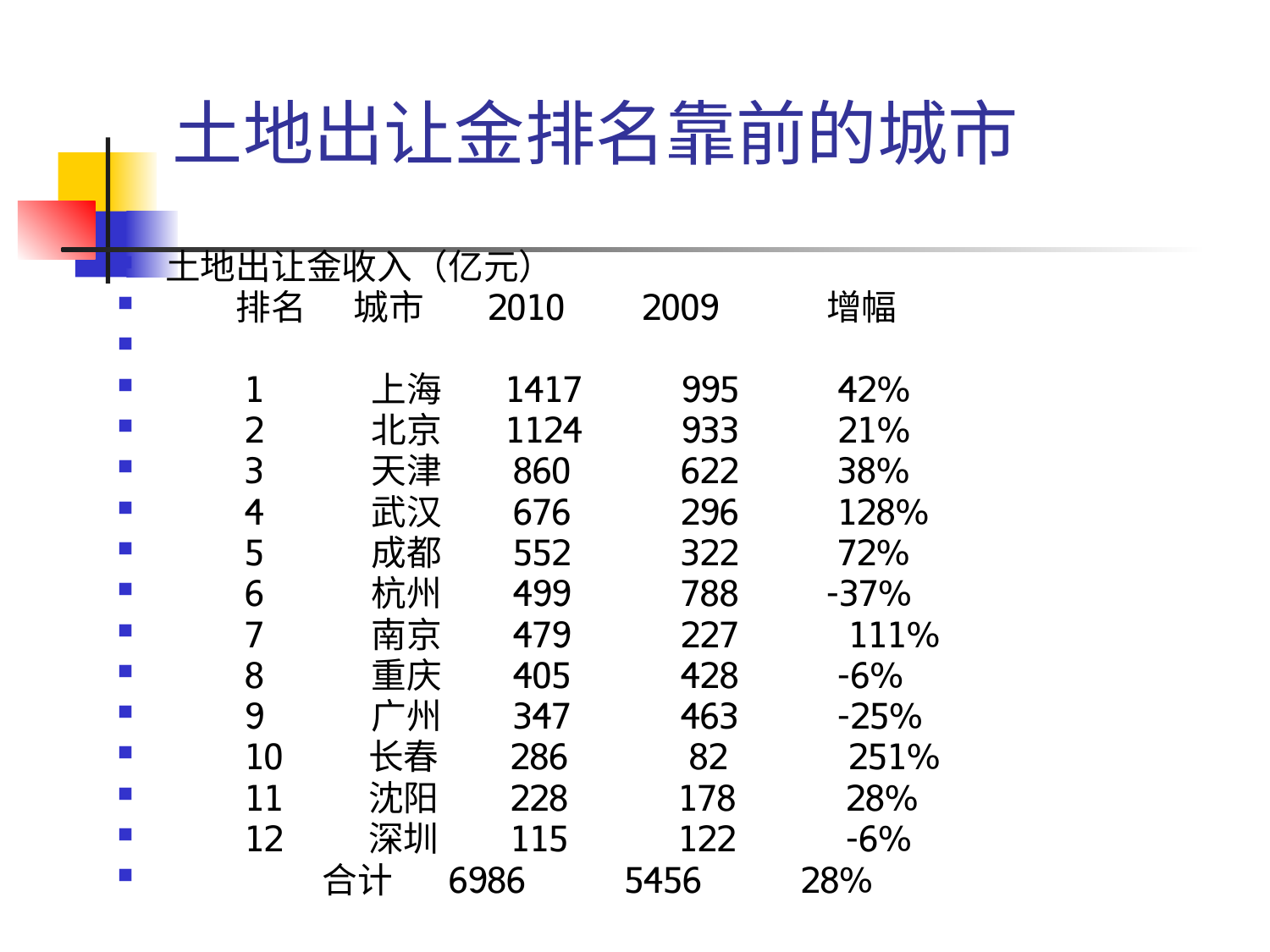

土地出让金排名靠前的城市
土地出让金收入（亿元）
　　排名      城市       2010       2009         增幅

　　1         上海       1417         995         42%
　　2         北京       1124         933         21%
　　3         天津        860          622         38%
　　4         武汉        676          296         128%
　　5         成都        552          322         72%
　　6         杭州        499          788        -37%
　　7         南京        479          227          111%
　　8         重庆        405          428         -6%
　　9         广州        347          463         -25%
　　10       长春        286           82           251%
　　11       沈阳        228          178          28%
　　12       深圳        115          122          -6%
　　           合计      6986         5456         28%